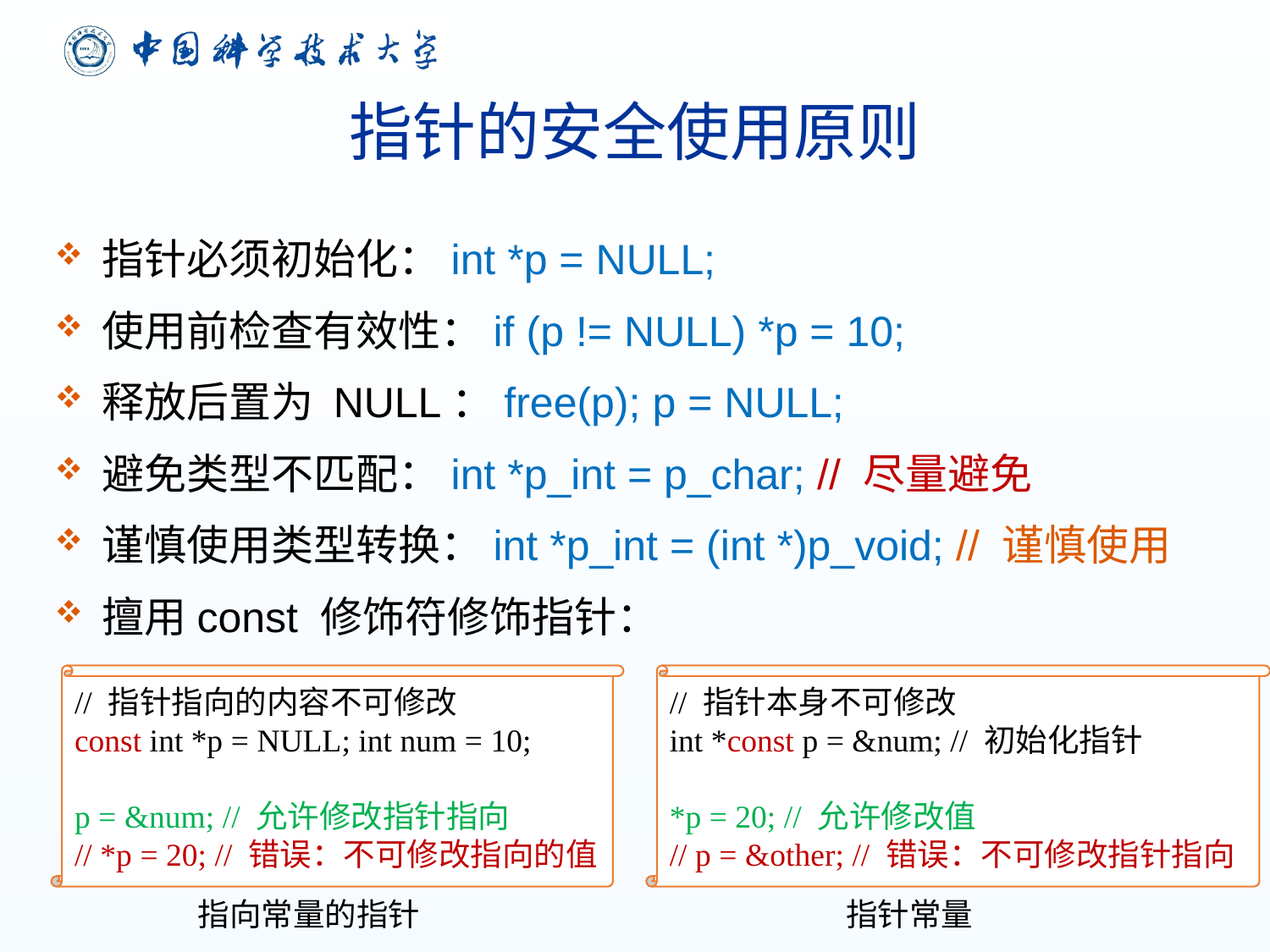

# 指针的安全使用原则
指针必须初始化：int *p = NULL;
使用前检查有效性：if (p != NULL) *p = 10;
释放后置为 NULL：free(p); p = NULL;
避免类型不匹配：int *p_int = p_char; // 尽量避免
谨慎使用类型转换：int *p_int = (int *)p_void; // 谨慎使用
擅用const 修饰符修饰指针：

// 指针指向的内容不可修改
const int *p = NULL; int num = 10;

p = &num; // 允许修改指针指向
// *p = 20; // 错误：不可修改指向的值

// 指针本身不可修改
int *const p = &num; // 初始化指针

*p = 20; // 允许修改值
// p = &other; // 错误：不可修改指针指向

指向常量的指针
指针常量